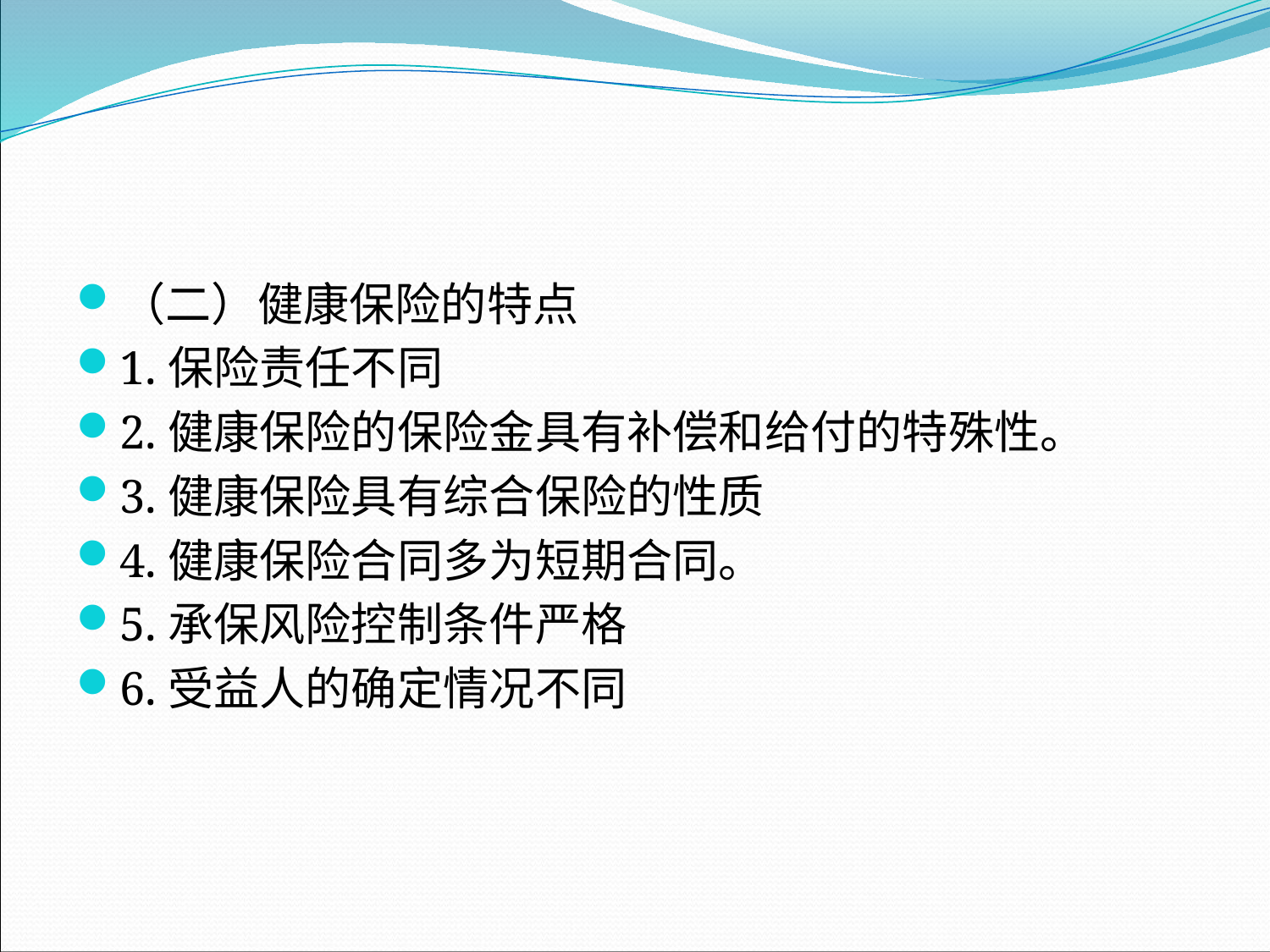

#
（二）健康保险的特点
1.保险责任不同
2.健康保险的保险金具有补偿和给付的特殊性。
3.健康保险具有综合保险的性质
4.健康保险合同多为短期合同。
5.承保风险控制条件严格
6.受益人的确定情况不同